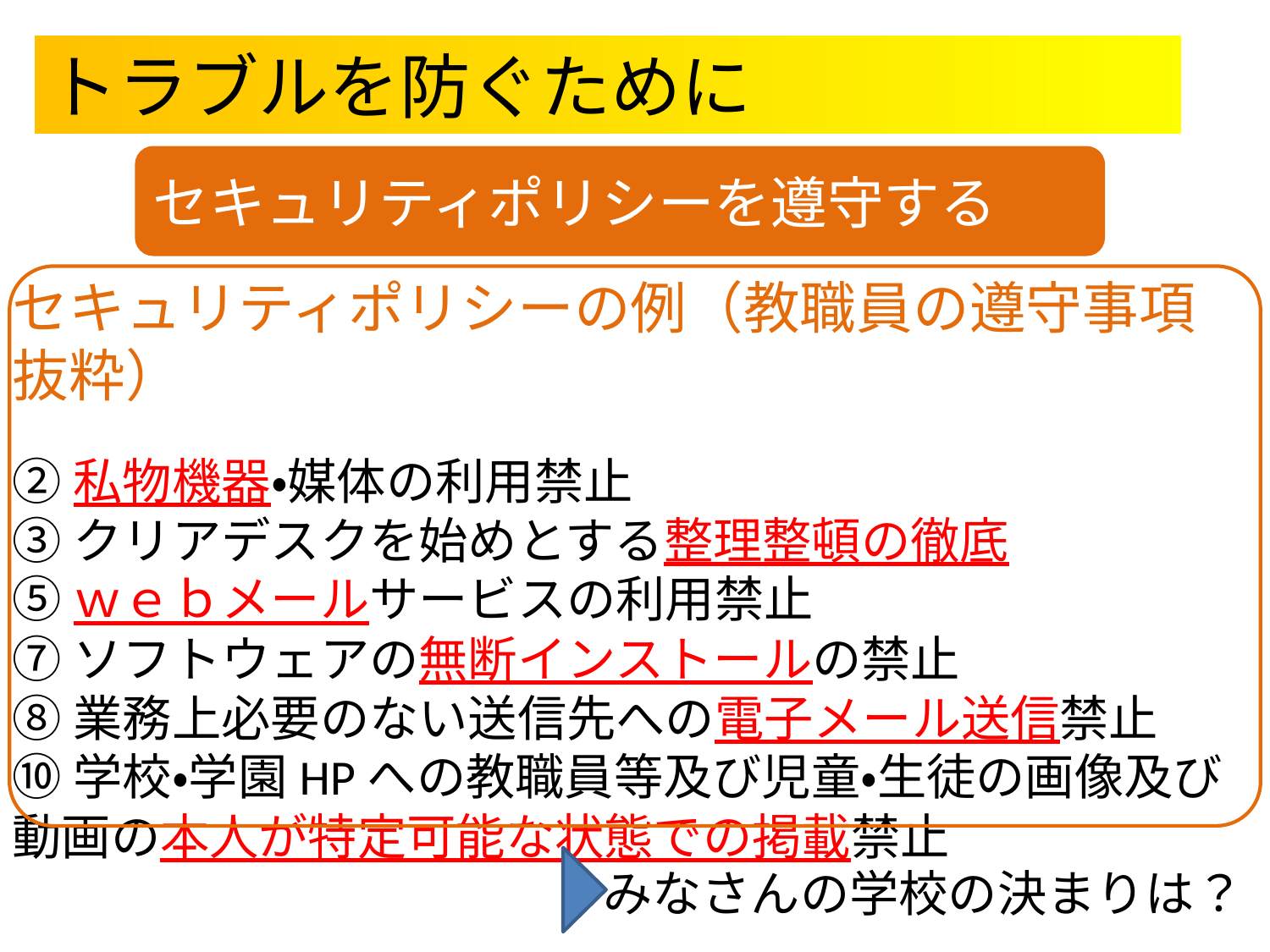

トラブルを防ぐために
セキュリティポリシーを遵守する
セキュリティポリシーの例（教職員の遵守事項 抜粋）

②私物機器・媒体の利用禁止
③クリアデスクを始めとする整理整頓の徹底
⑤ｗｅｂメールサービスの利用禁止
⑦ソフトウェアの無断インストールの禁止
⑧業務上必要のない送信先への電子メール送信禁止
⑩学校・学園HPへの教職員等及び児童・生徒の画像及び動画の本人が特定可能な状態での掲載禁止

みなさんの学校の決まりは？